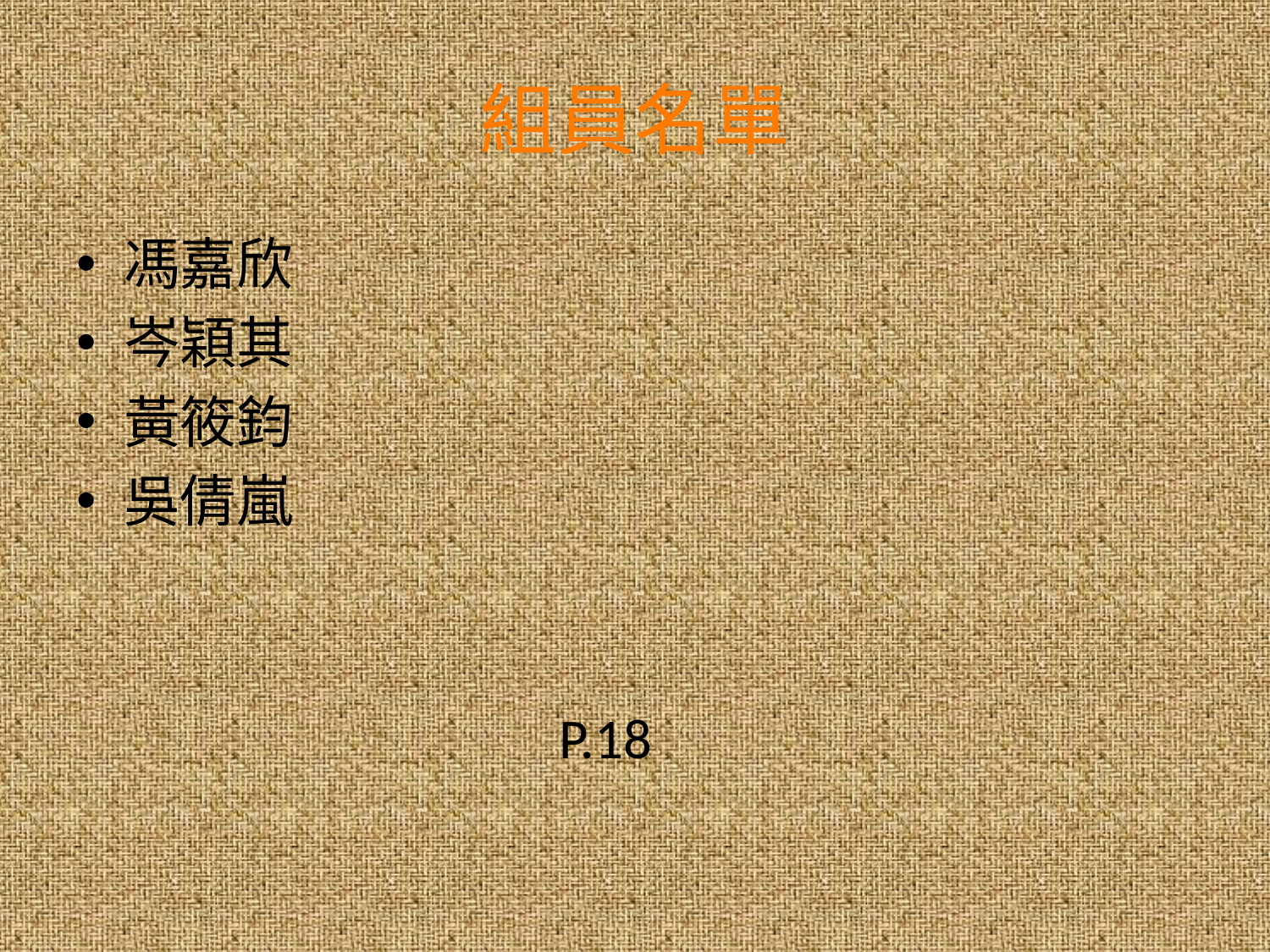

# 組員名單
馮嘉欣
岑穎其
黃筱鈞
吳倩嵐

                                      P.18